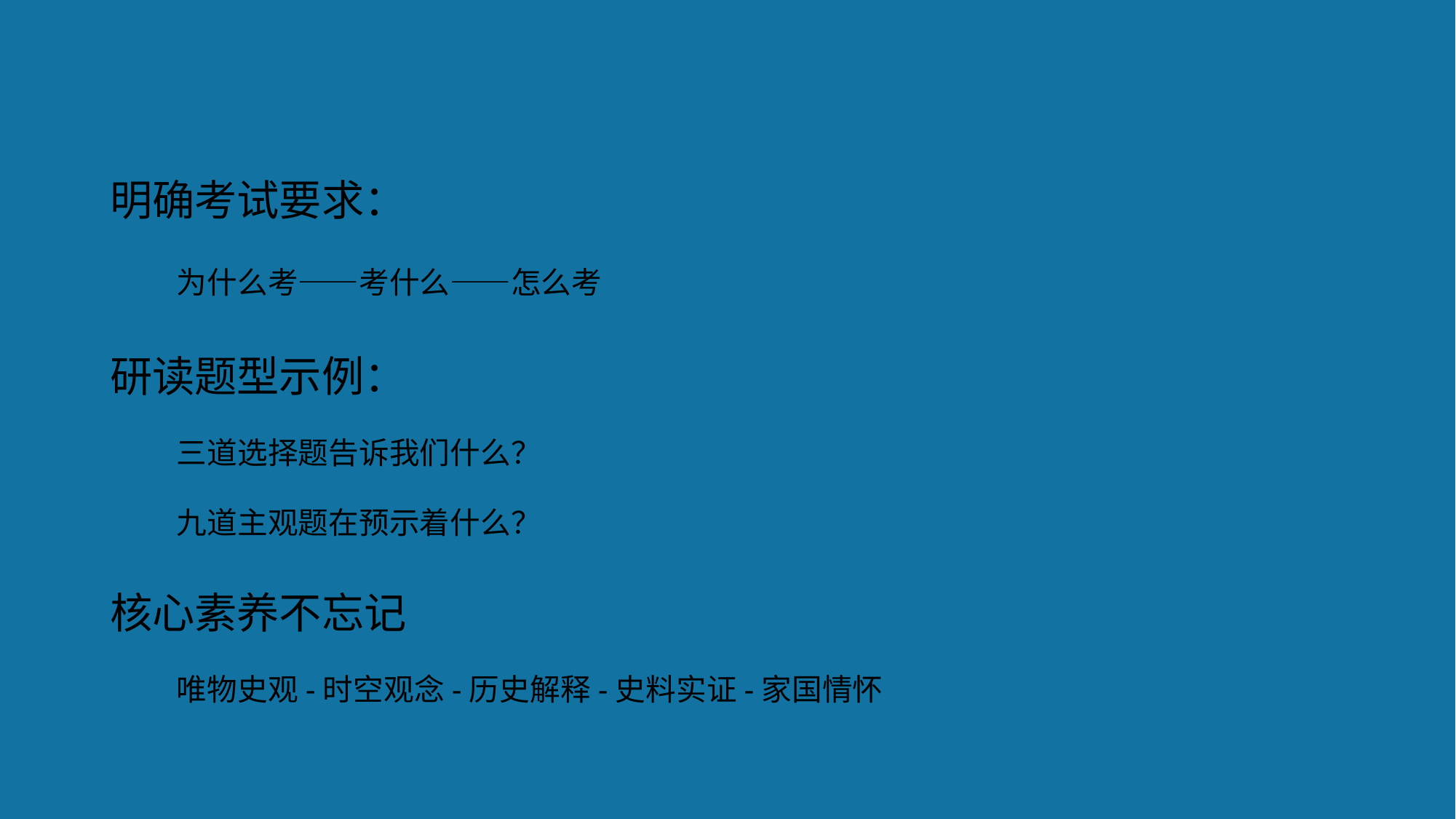

三、研读考试说明，理解其中深意
明确考试要求：
    	为什么考——考什么——怎么考
研读题型示例：
	三道选择题告诉我们什么？
	九道主观题在预示着什么？
核心素养不忘记
	唯物史观-时空观念-历史解释-史料实证-家国情怀